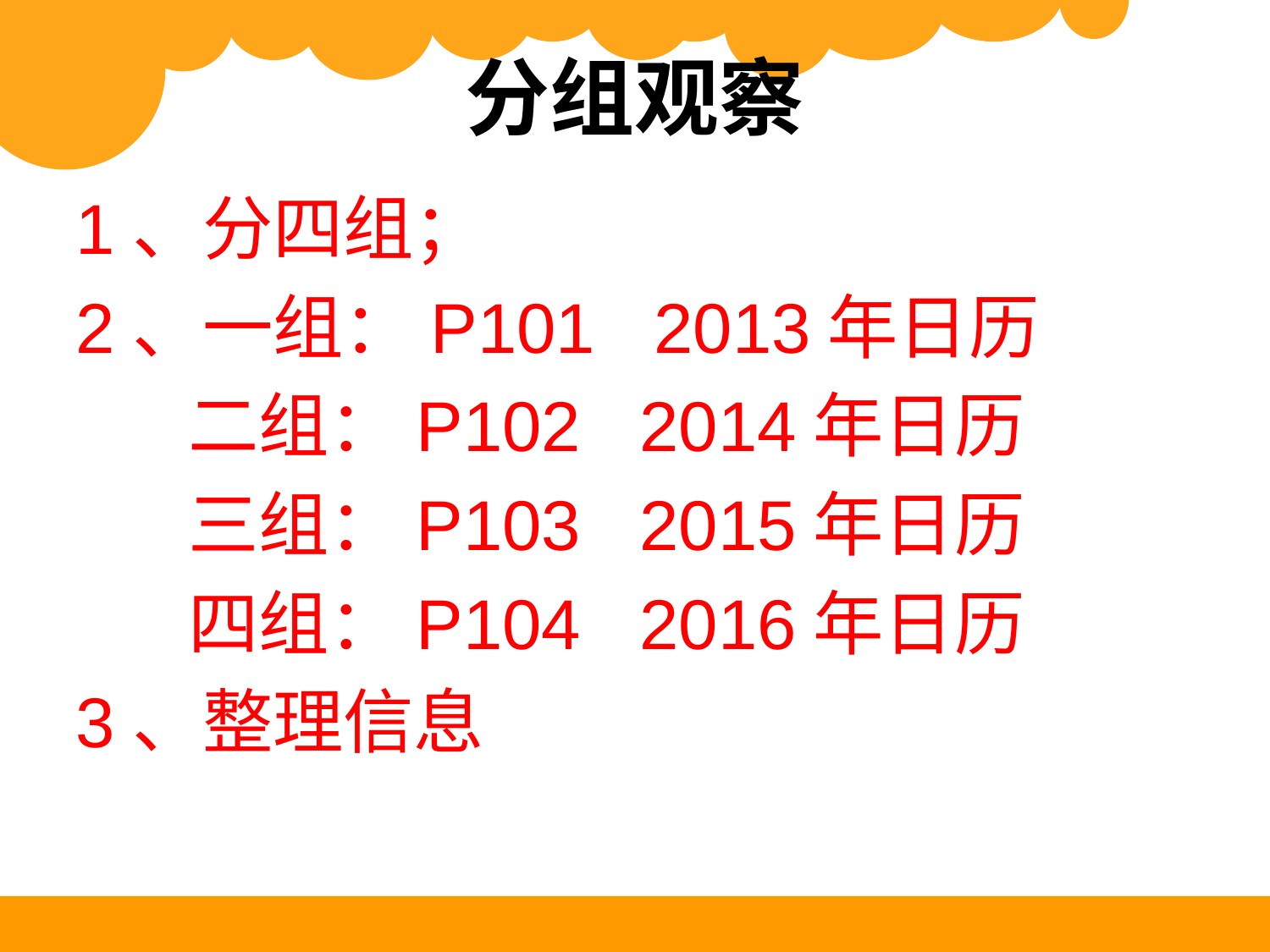

# 分组观察
1、分四组；
2、一组：P101   2013年日历
      二组：P102   2014年日历
      三组：P103   2015年日历
      四组：P104   2016年日历
3、整理信息